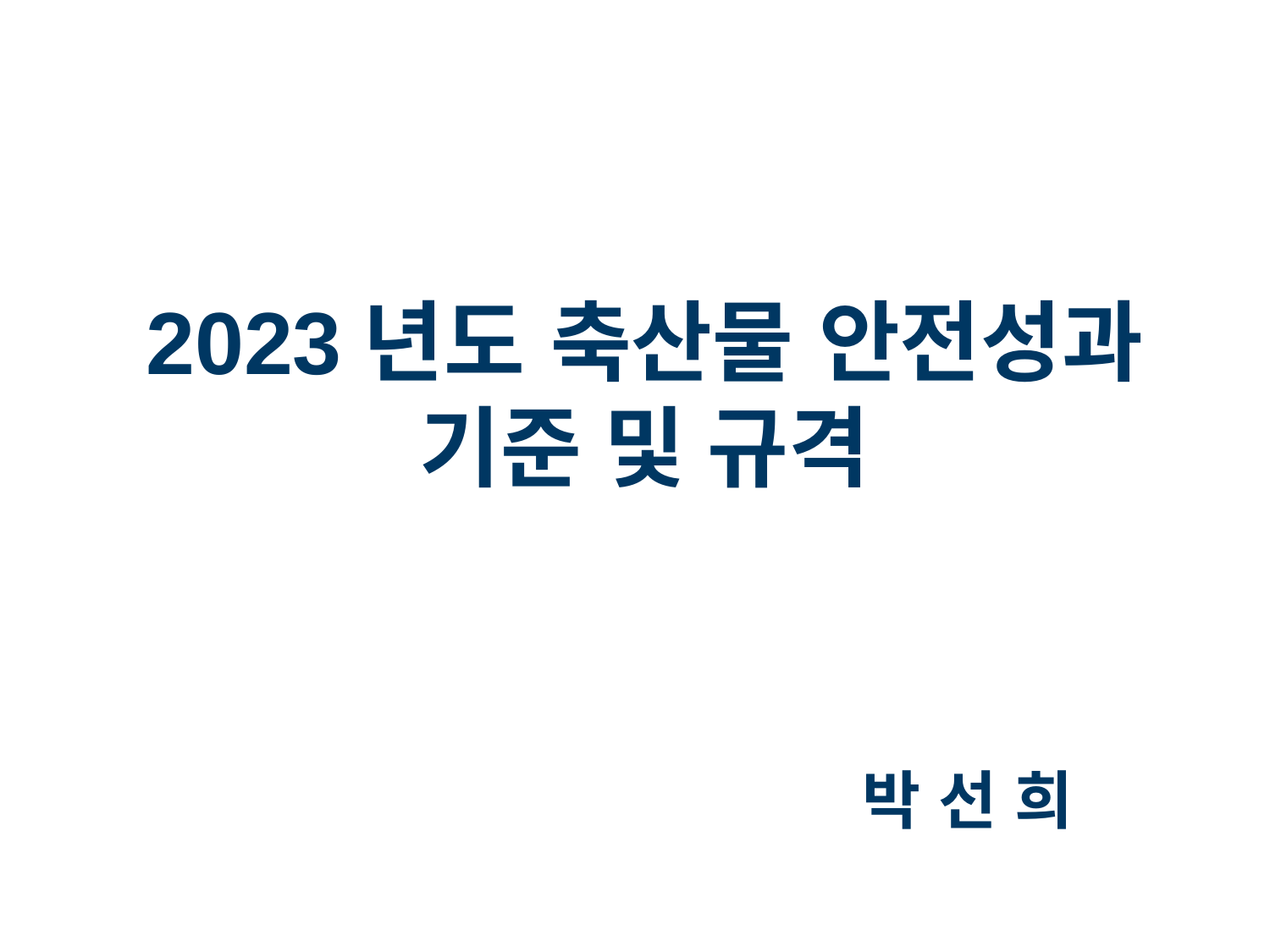

# 2023년도 축산물 안전성과 기준 및 규격
박 선 희